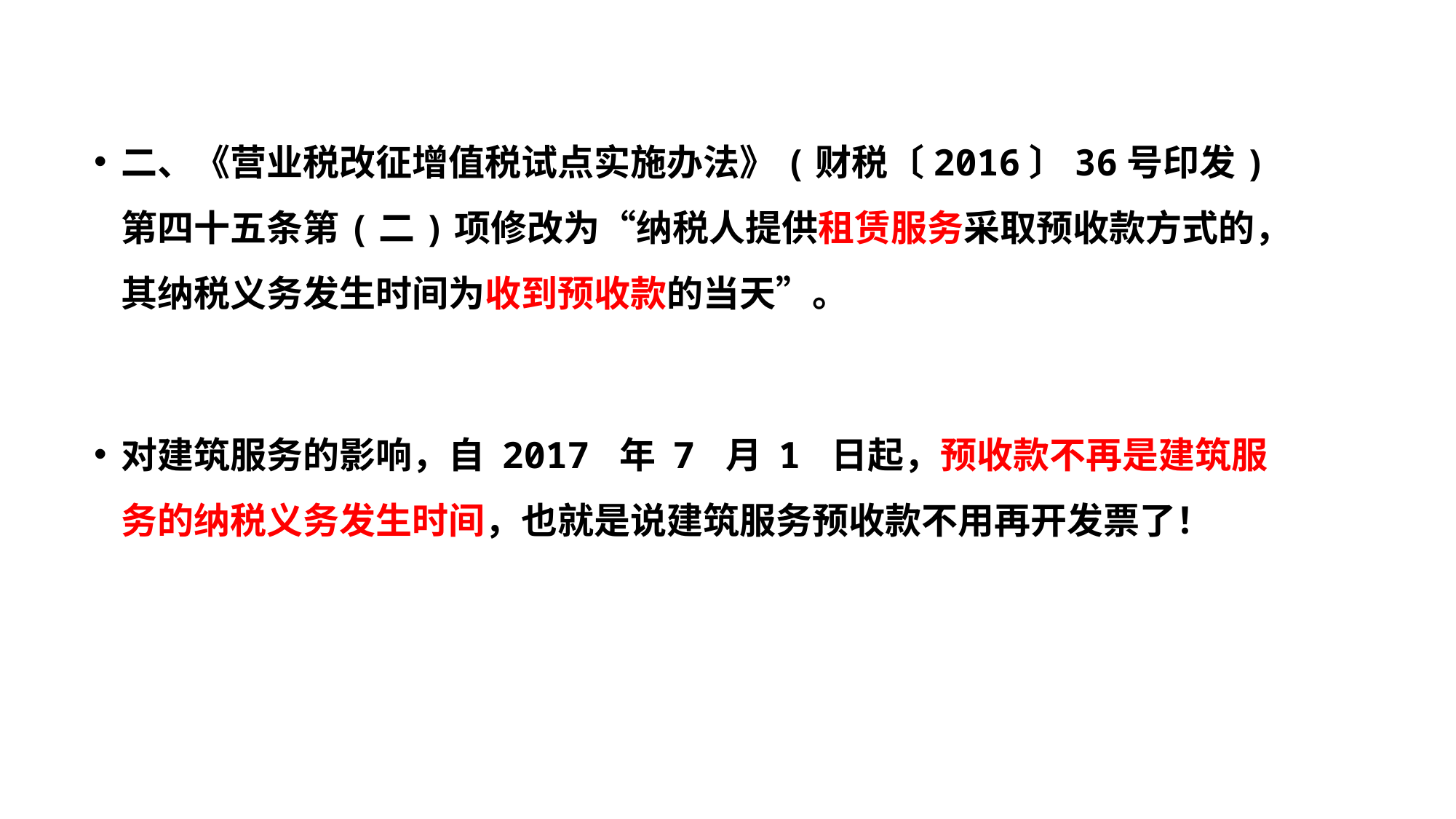

二、《营业税改征增值税试点实施办法》(财税〔2016〕36号印发)第四十五条第(二)项修改为“纳税人提供租赁服务采取预收款方式的，其纳税义务发生时间为收到预收款的当天”。

对建筑服务的影响，自 2017 年 7 月 1 日起，预收款不再是建筑服务的纳税义务发生时间，也就是说建筑服务预收款不用再开发票了！